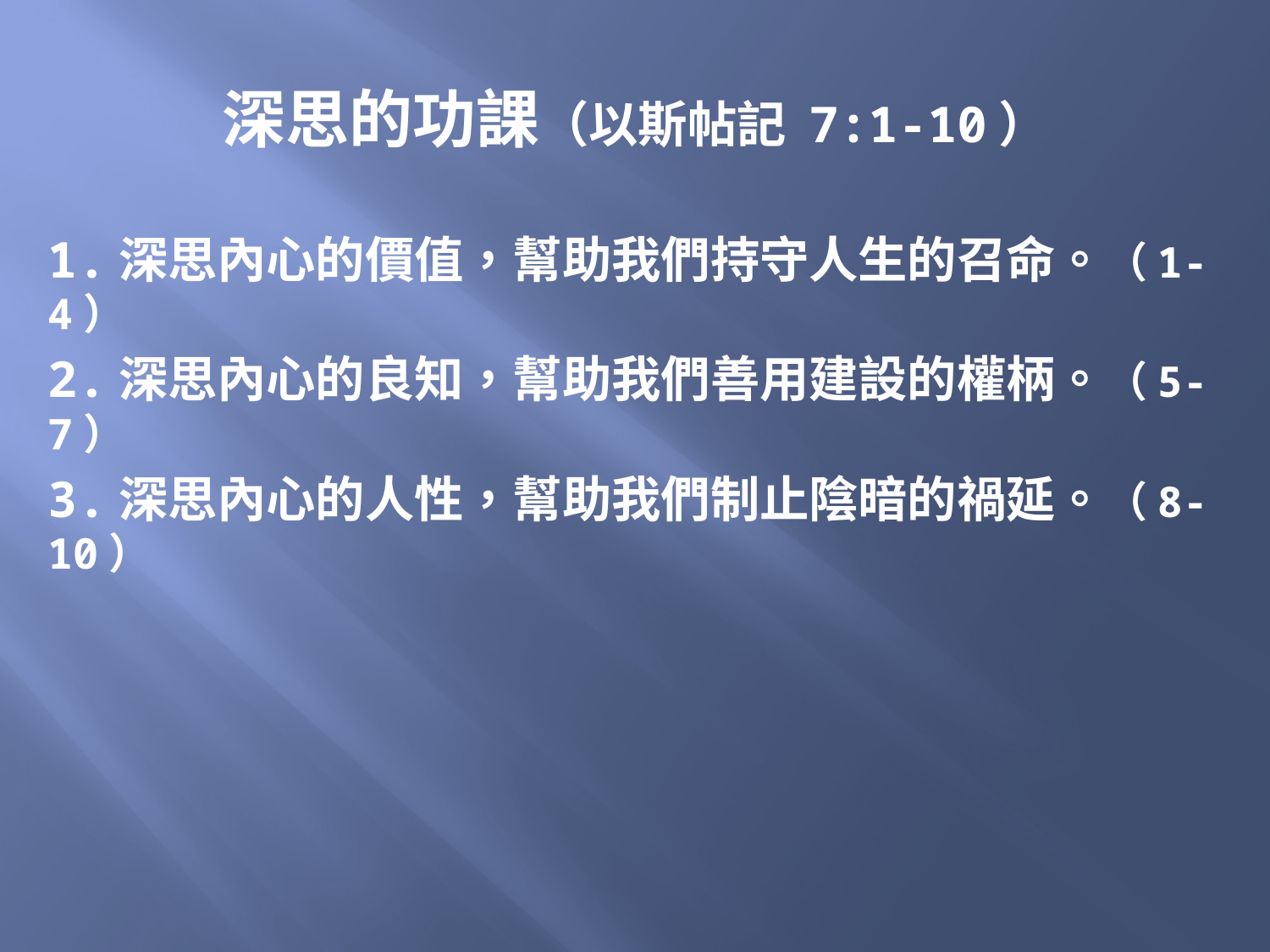

# 深思的功課（以斯帖記 7:1-10）
1.深思內心的價值，幫助我們持守人生的召命。（1-4）
2.深思內心的良知，幫助我們善用建設的權柄。（5-7）
3.深思內心的人性，幫助我們制止陰暗的禍延。（8-10）